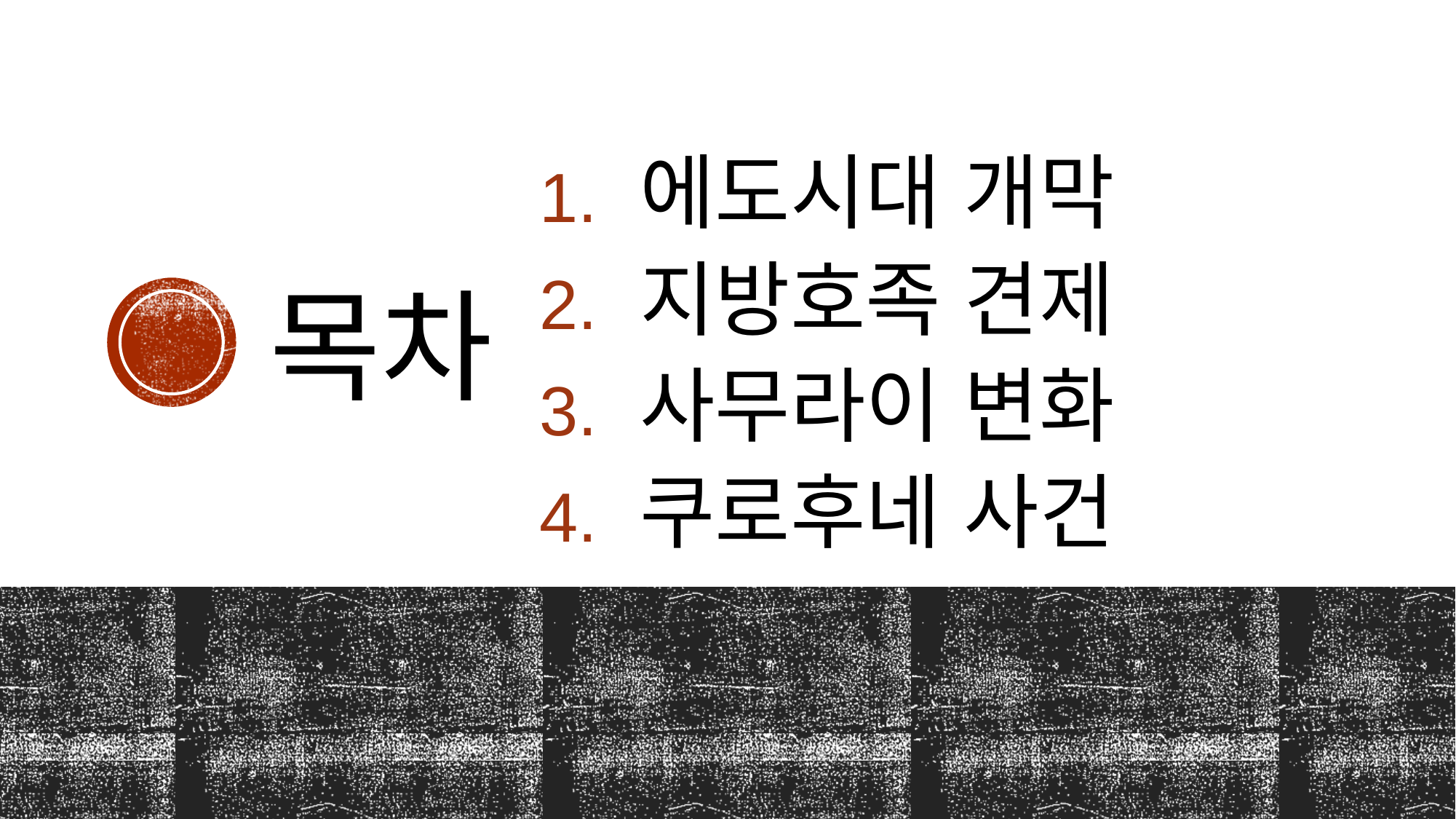

# 목차
 에도시대 개막
 지방호족 견제
 사무라이 변화
 쿠로후네 사건